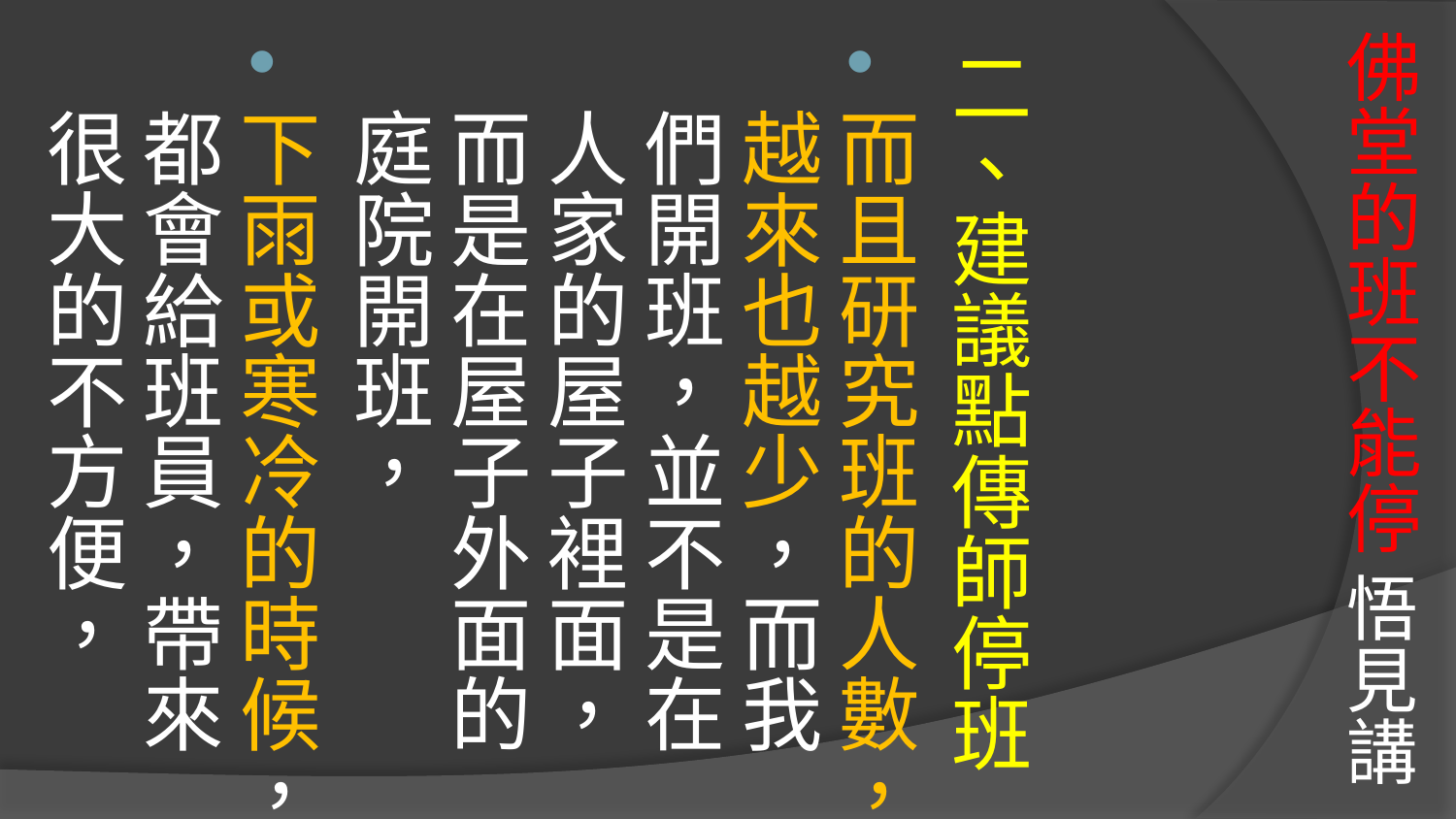

# 佛堂的班不能停 悟見講
二、建議點傳師停班
而且研究班的人數，越來也越少，而我們開班，並不是在人家的屋子裡面，而是在屋子外面的庭院開班，
下雨或寒冷的時候，都會給班員，帶來很大的不方便，